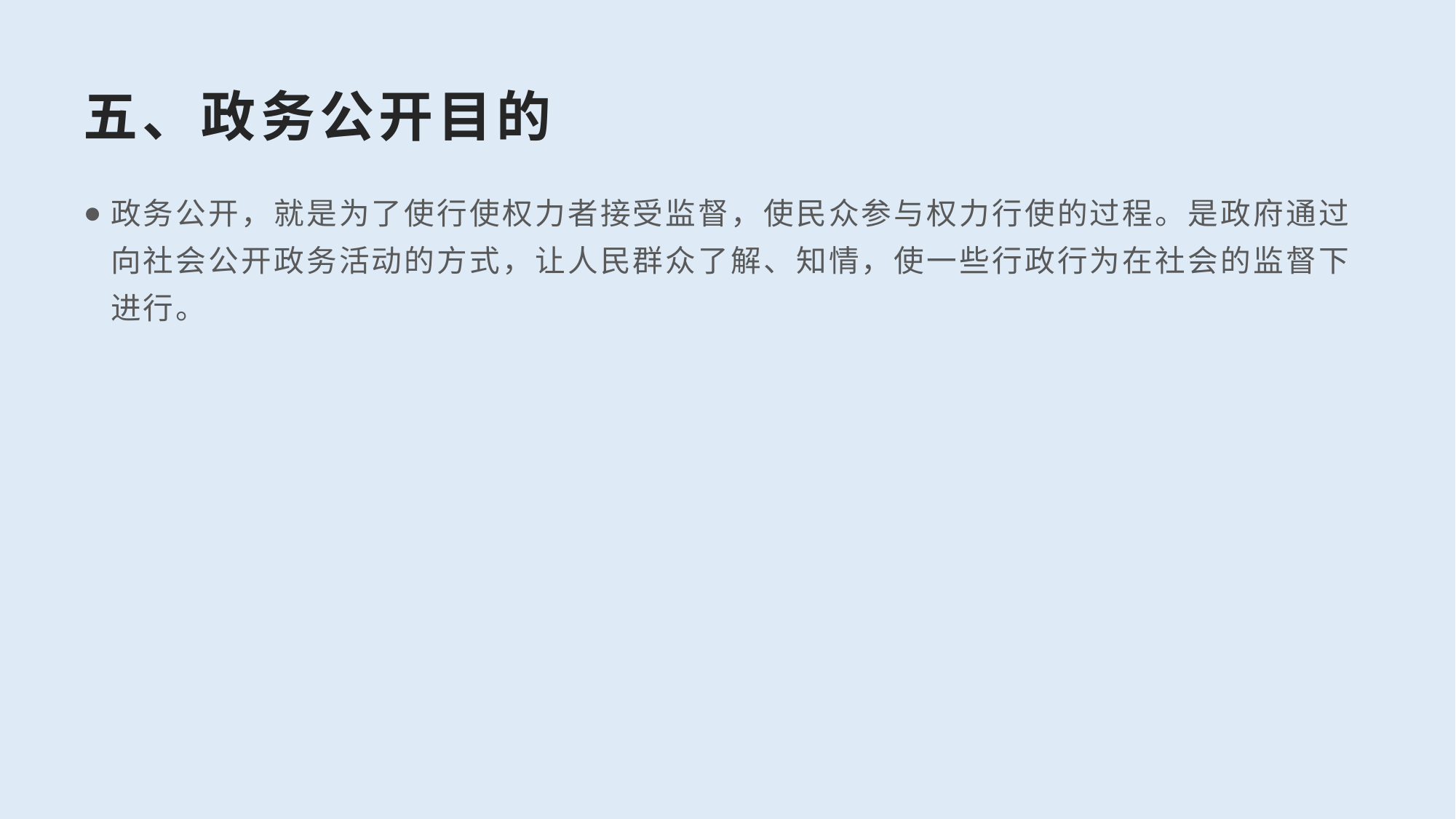

# 五、政务公开目的
政务公开，就是为了使行使权力者接受监督，使民众参与权力行使的过程。是政府通过向社会公开政务活动的方式，让人民群众了解、知情，使一些行政行为在社会的监督下进行。